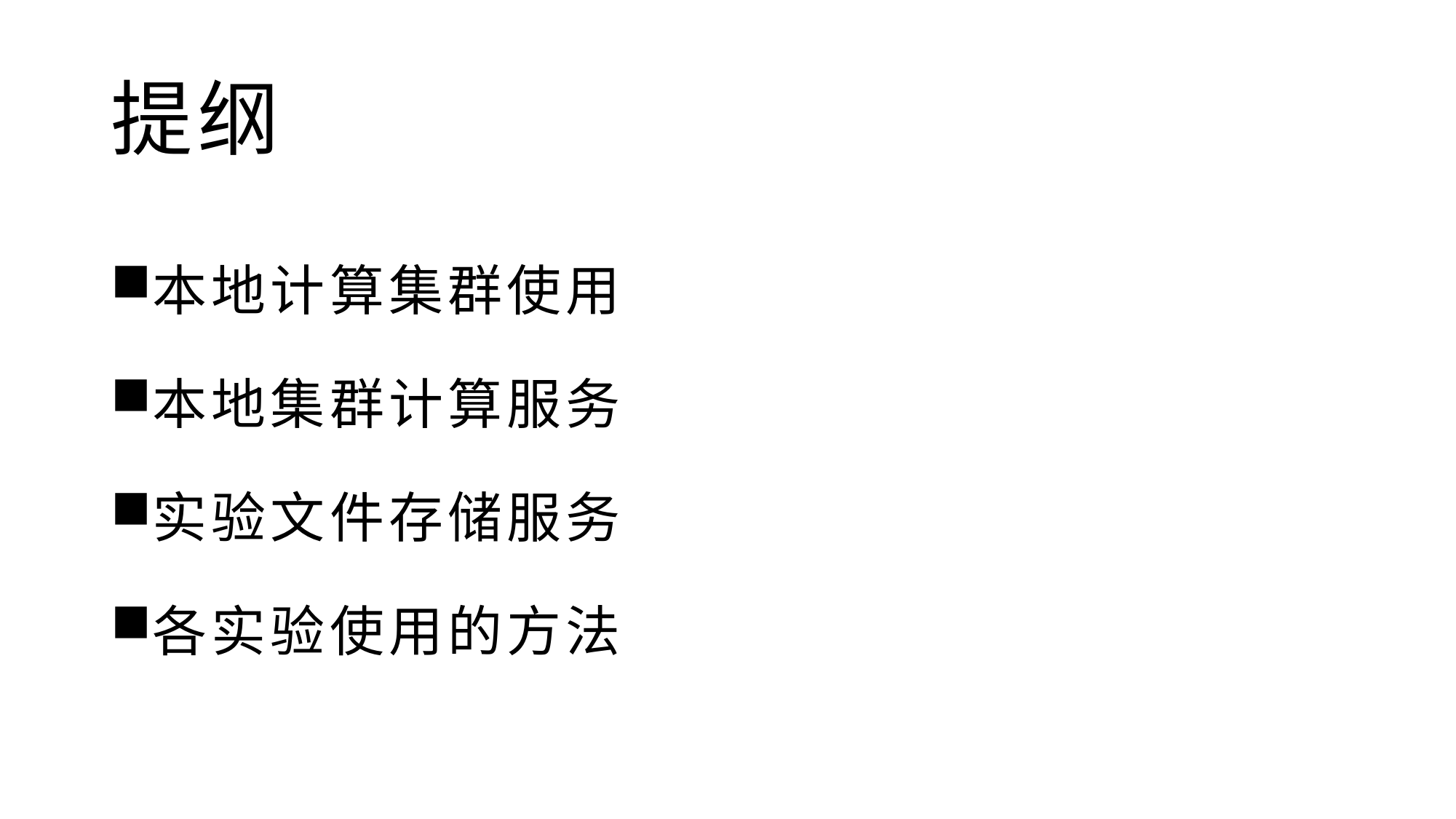

# 提纲
本地计算集群使用
本地集群计算服务
实验文件存储服务
各实验使用的方法